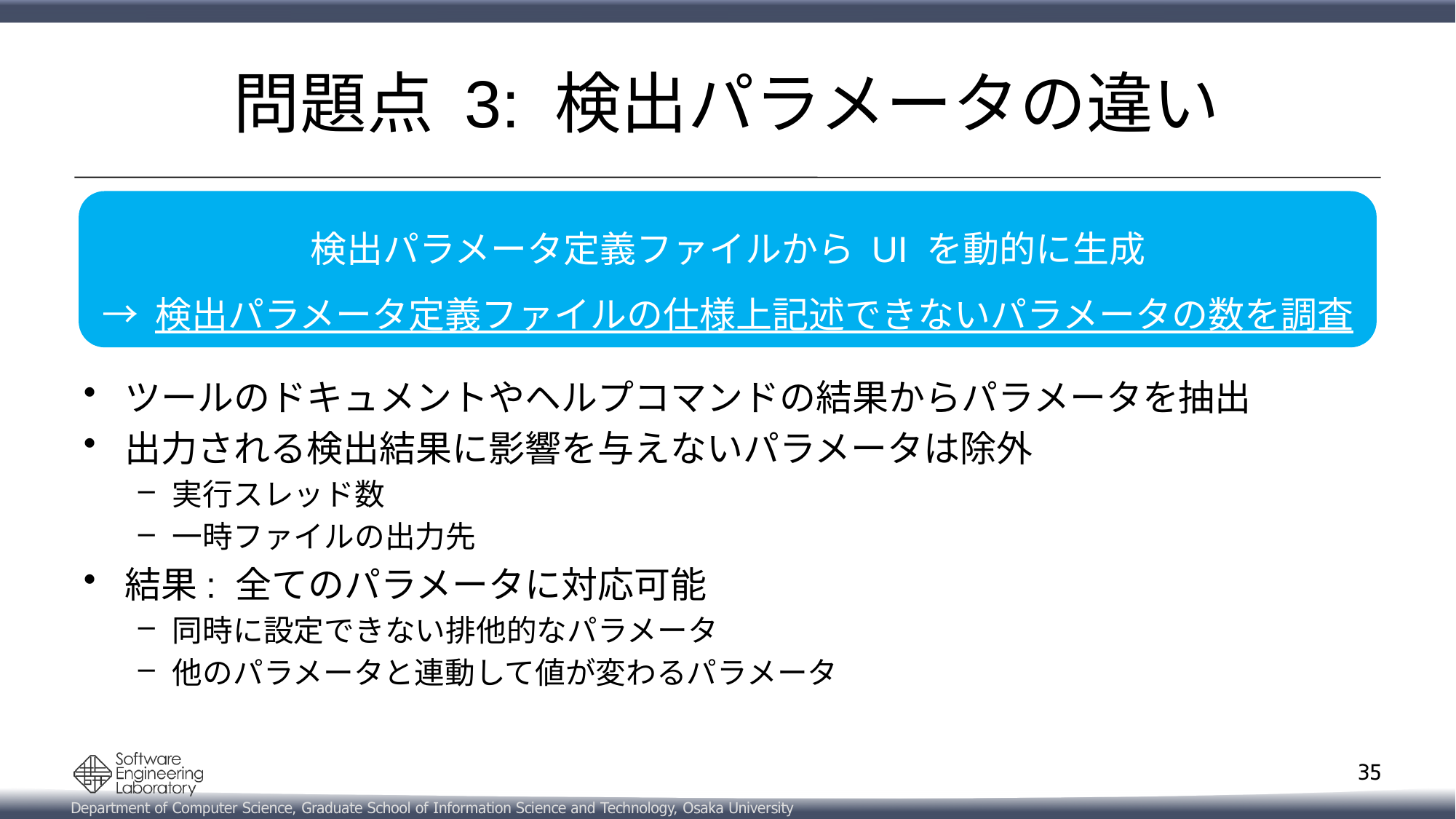

# 問題点 3: 検出パラメータの違い
検出パラメータ定義ファイルから UI を動的に生成
→ 検出パラメータ定義ファイルの仕様上記述できないパラメータの数を調査
ツールのドキュメントやヘルプコマンドの結果からパラメータを抽出
出力される検出結果に影響を与えないパラメータは除外
実行スレッド数
一時ファイルの出力先
結果: 全てのパラメータに対応可能
同時に設定できない排他的なパラメータ
他のパラメータと連動して値が変わるパラメータ

35